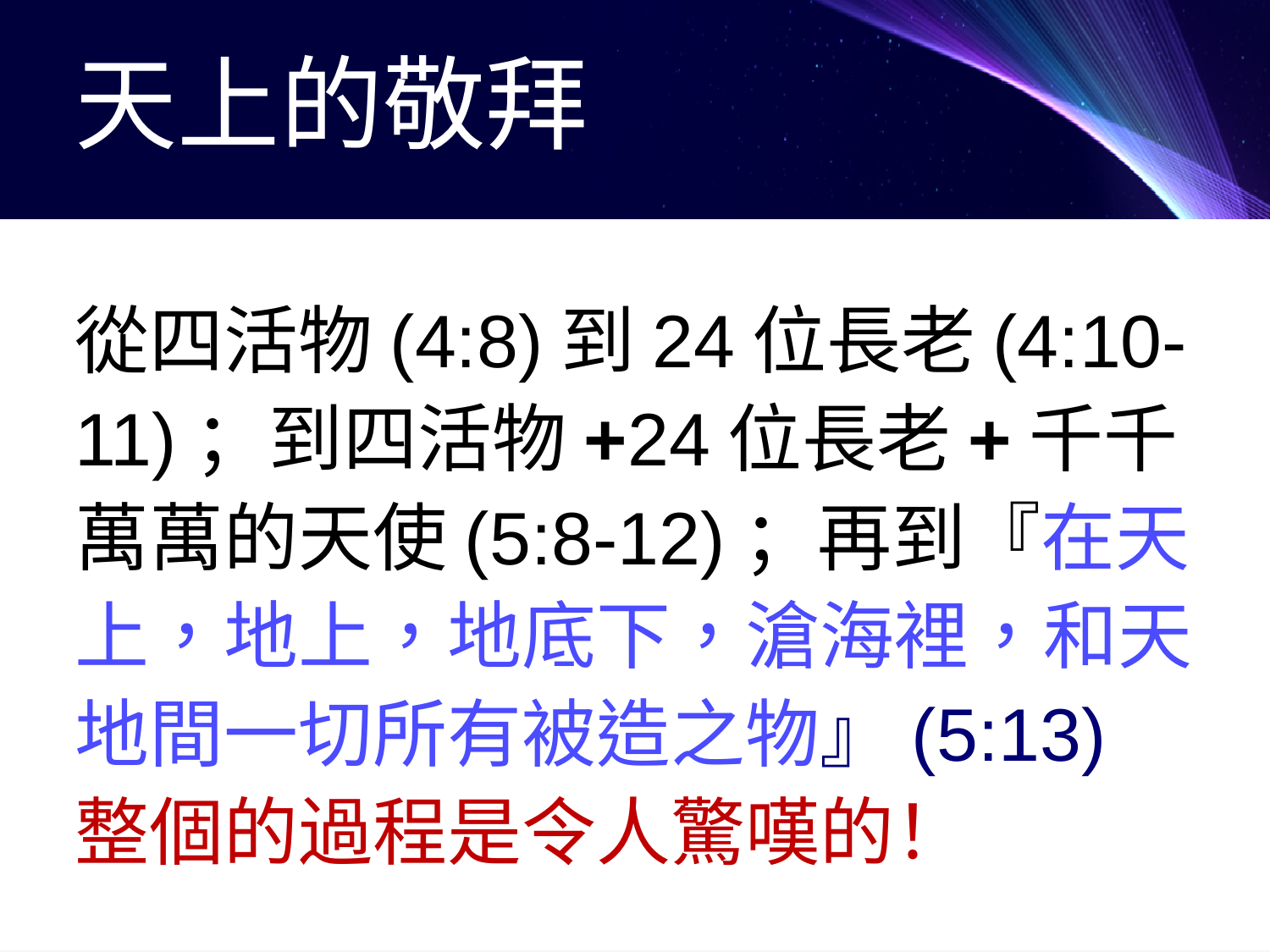

# 天上的敬拜
從四活物(4:8)到24位長老(4:10-11)；到四活物+24位長老+千千萬萬的天使(5:8-12)；再到『在天上，地上，地底下，滄海裡，和天地間一切所有被造之物』(5:13) 整個的過程是令人驚嘆的！